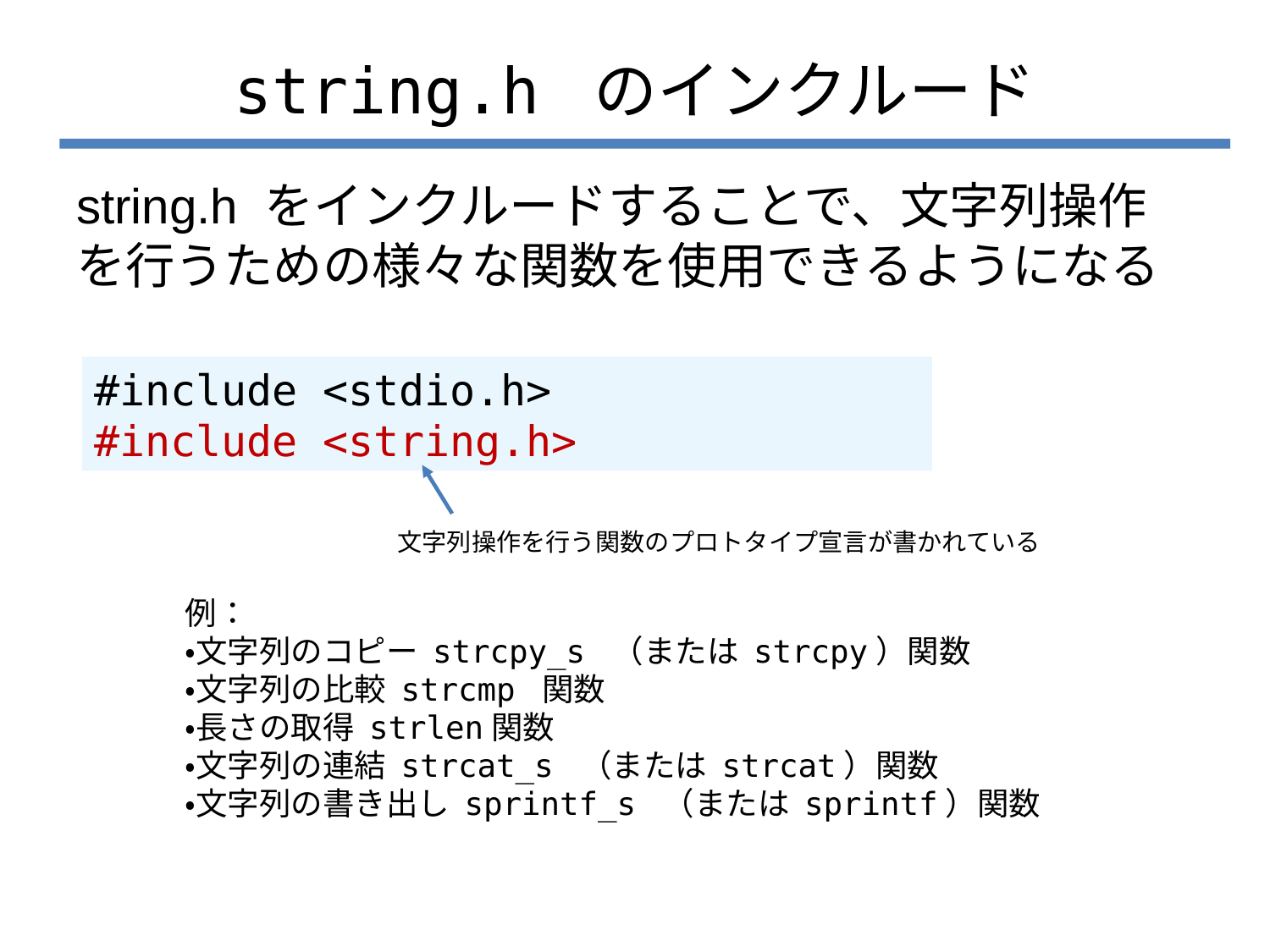

# string.h のインクルード
string.h をインクルードすることで、文字列操作を行うための様々な関数を使用できるようになる
#include <stdio.h>
#include <string.h>
文字列操作を行う関数のプロトタイプ宣言が書かれている
例：
・文字列のコピー strcpy_s （または strcpy）関数
・文字列の比較 strcmp 関数
・長さの取得 strlen関数
・文字列の連結 strcat_s （または strcat）関数
・文字列の書き出し sprintf_s （または sprintf）関数